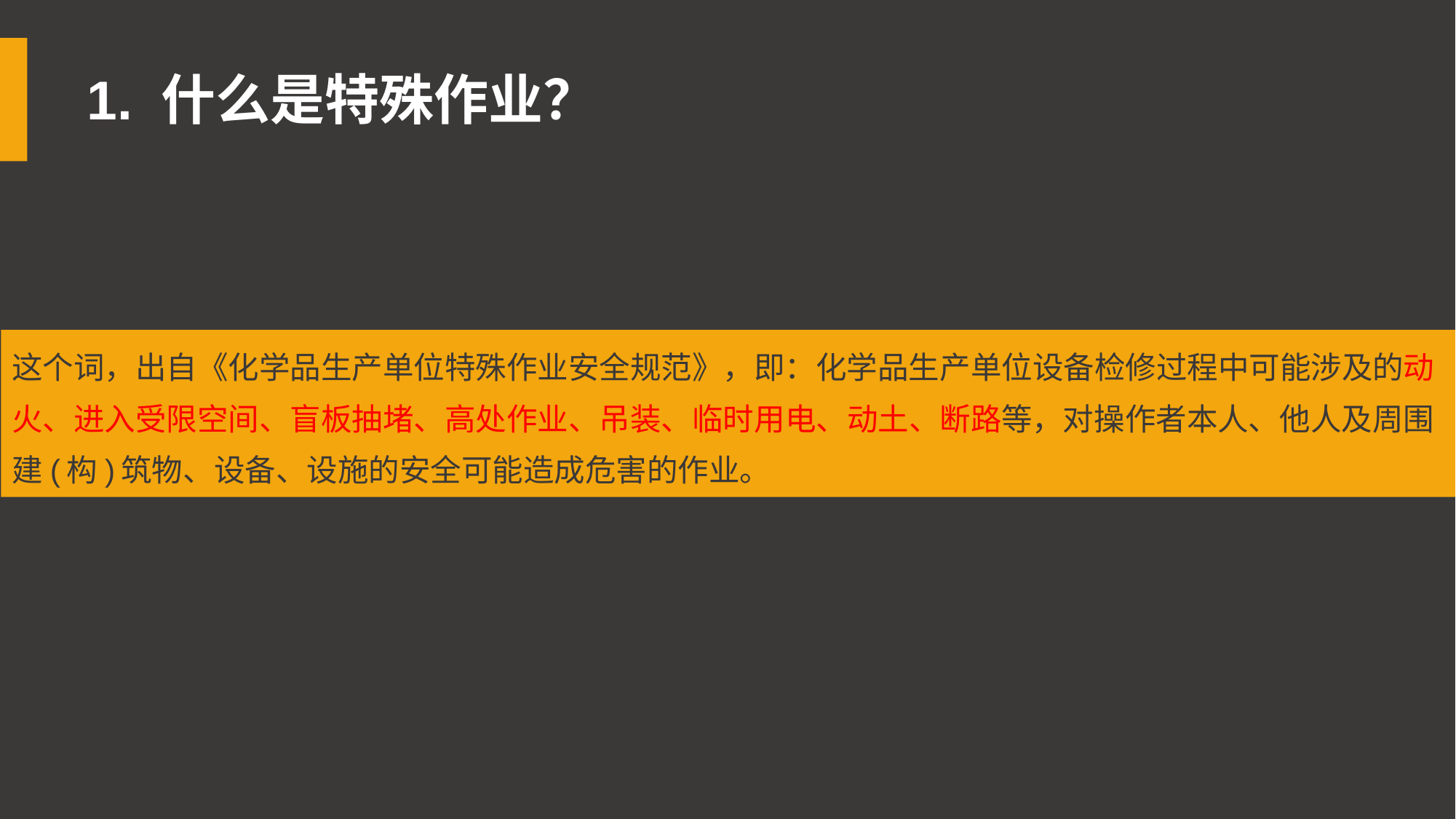

1. 什么是特殊作业？
这个词，出自《化学品生产单位特殊作业安全规范》，即：化学品生产单位设备检修过程中可能涉及的动火、进入受限空间、盲板抽堵、高处作业、吊装、临时用电、动土、断路等，对操作者本人、他人及周围建(构)筑物、设备、设施的安全可能造成危害的作业。